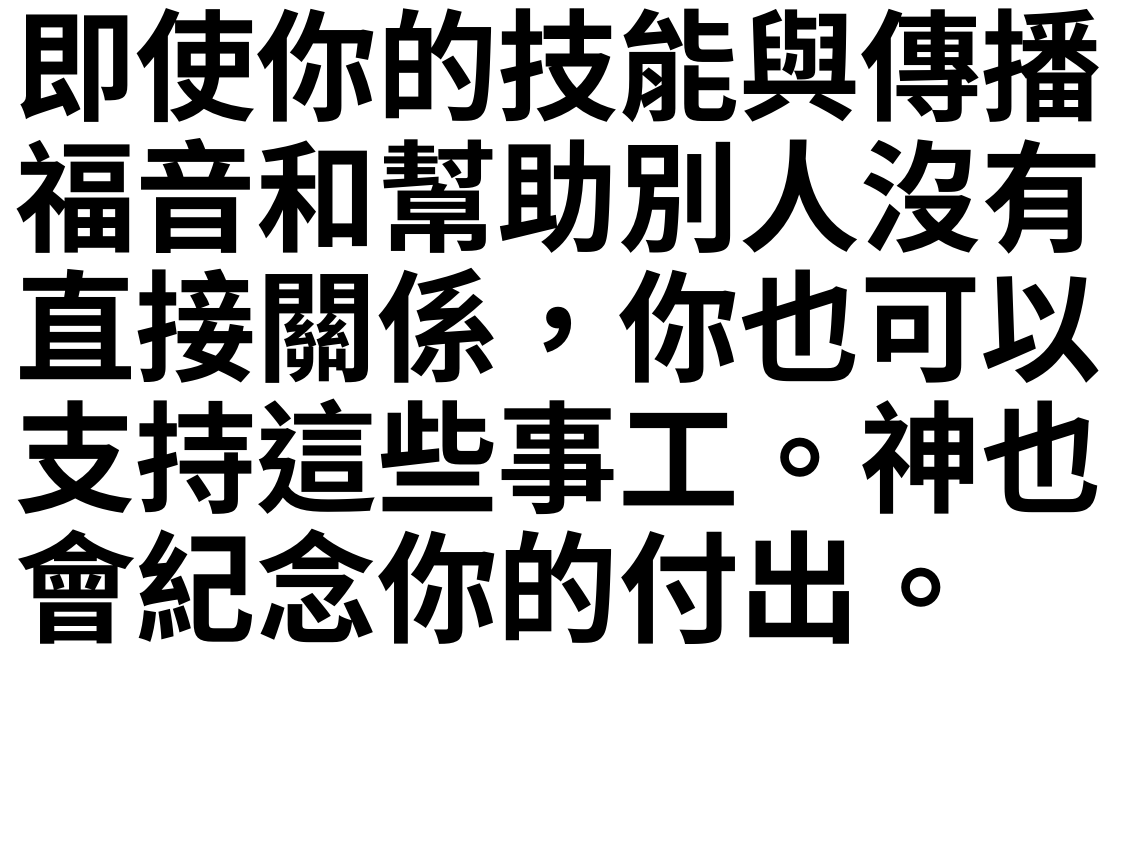

即使你的技能與傳播福音和幫助別人沒有直接關係，你也可以支持這些事工。神也會紀念你的付出。